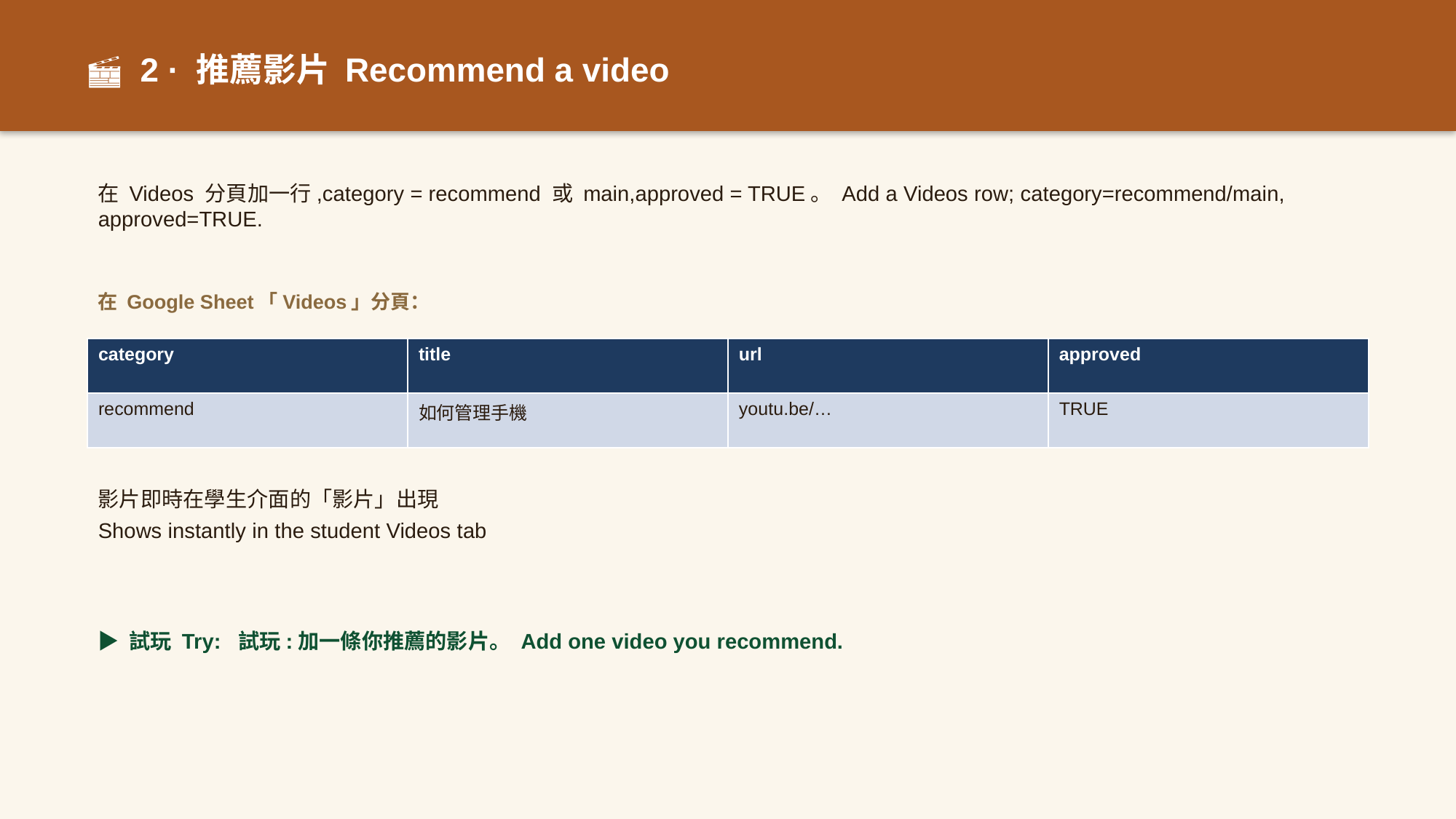

🎬  2 · 推薦影片 Recommend a video
在 Videos 分頁加一行,category = recommend 或 main,approved = TRUE。 Add a Videos row; category=recommend/main, approved=TRUE.
在 Google Sheet「Videos」分頁：
| category | title | url | approved |
| --- | --- | --- | --- |
| recommend | 如何管理手機 | youtu.be/… | TRUE |
影片即時在學生介面的「影片」出現
Shows instantly in the student Videos tab
▶ 試玩 Try:  試玩:加一條你推薦的影片。 Add one video you recommend.